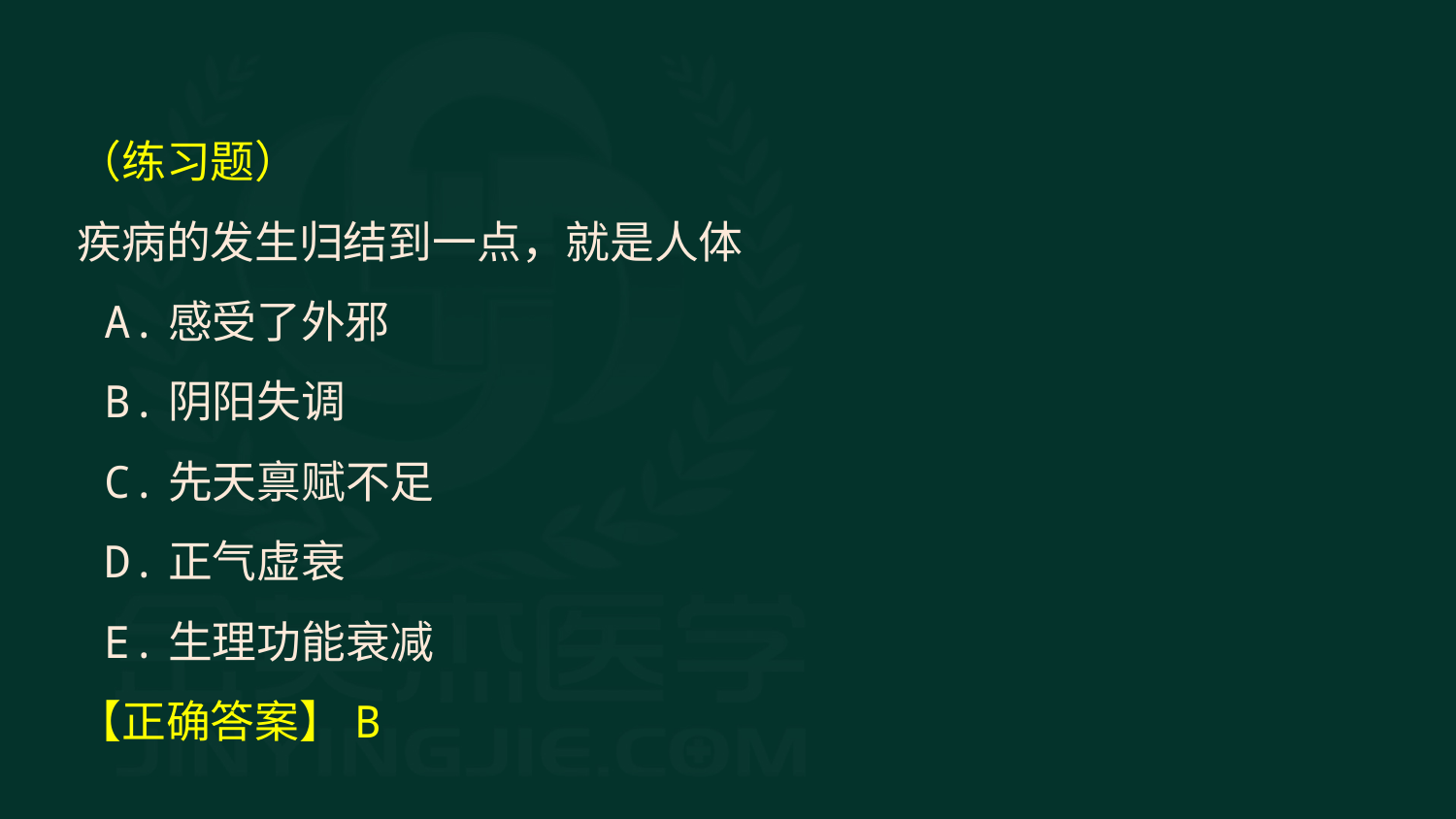

（练习题）
疾病的发生归结到一点，就是人体
 A.感受了外邪
 B.阴阳失调
 C.先天禀赋不足
 D.正气虚衰
 E.生理功能衰减
【正确答案】B